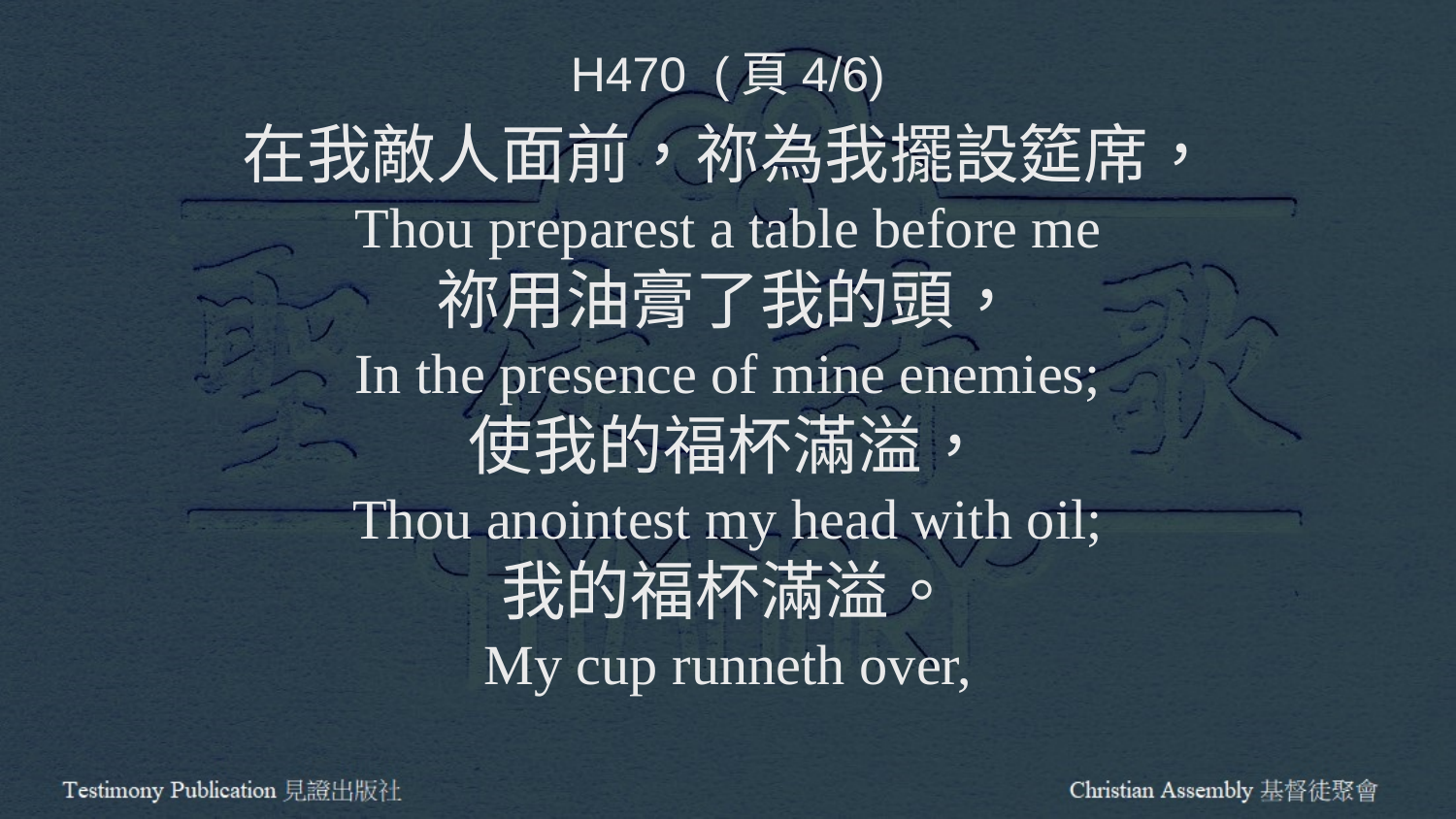

H470  (頁4/6)
在我敵人面前，祢為我擺設筵席，
Thou preparest a table before me
祢用油膏了我的頭，
In the presence of mine enemies;
使我的福杯滿溢，
Thou anointest my head with oil;
我的福杯滿溢。
My cup runneth over,